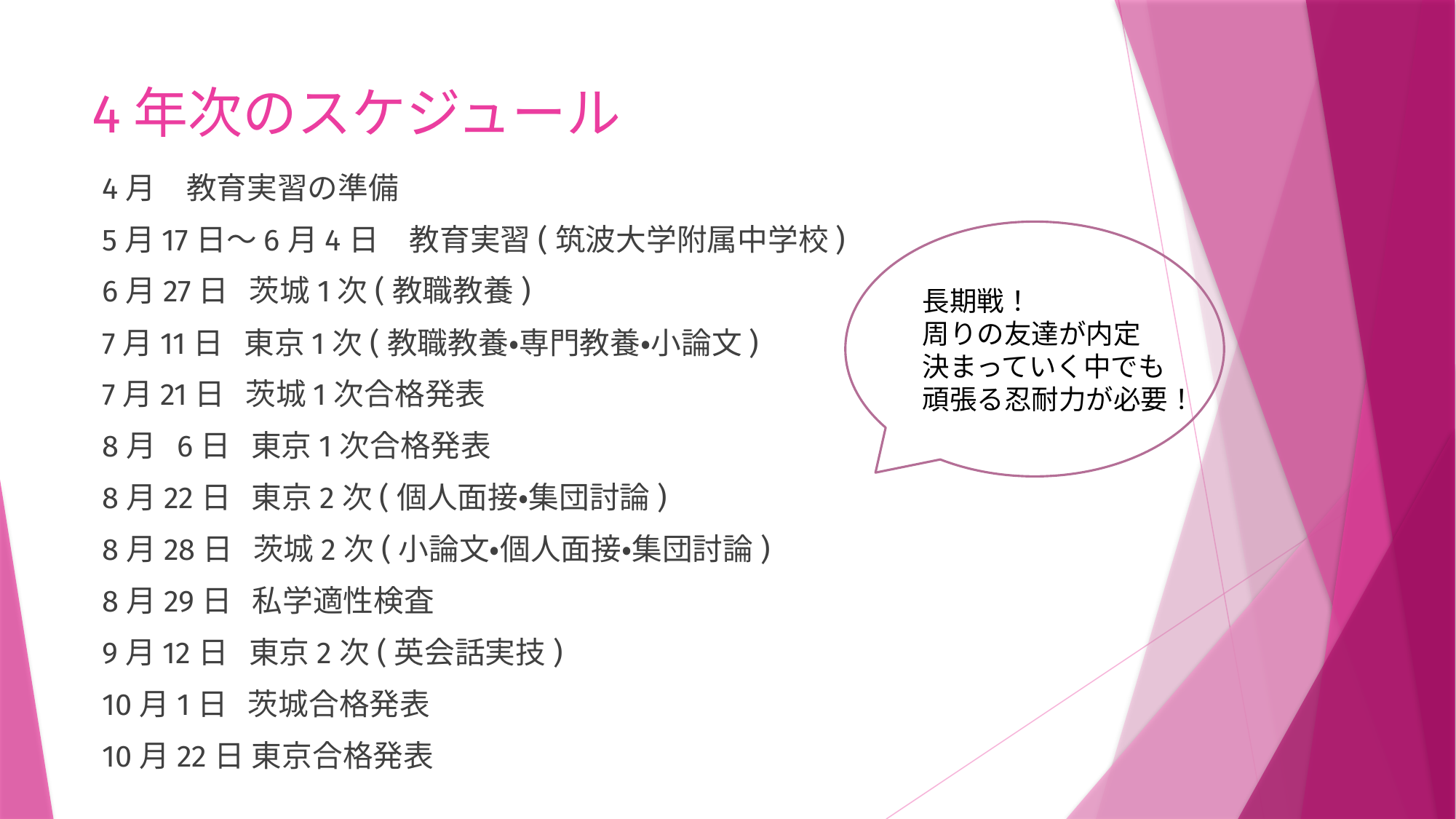

# 4年次のスケジュール
4月　教育実習の準備
5月17日～6月4日　教育実習(筑波大学附属中学校)
6月27日   茨城1次(教職教養)
7月11日   東京1次(教職教養・専門教養・小論文)
7月21日   茨城1次合格発表
8月  6日   東京1次合格発表
8月22日   東京2次(個人面接・集団討論)
8月28日   茨城2次(小論文・個人面接・集団討論)
8月29日   私学適性検査
9月12日   東京2次(英会話実技)
10月1日   茨城合格発表
10月22日 東京合格発表

長期戦！
周りの友達が内定
決まっていく中でも
頑張る忍耐力が必要！